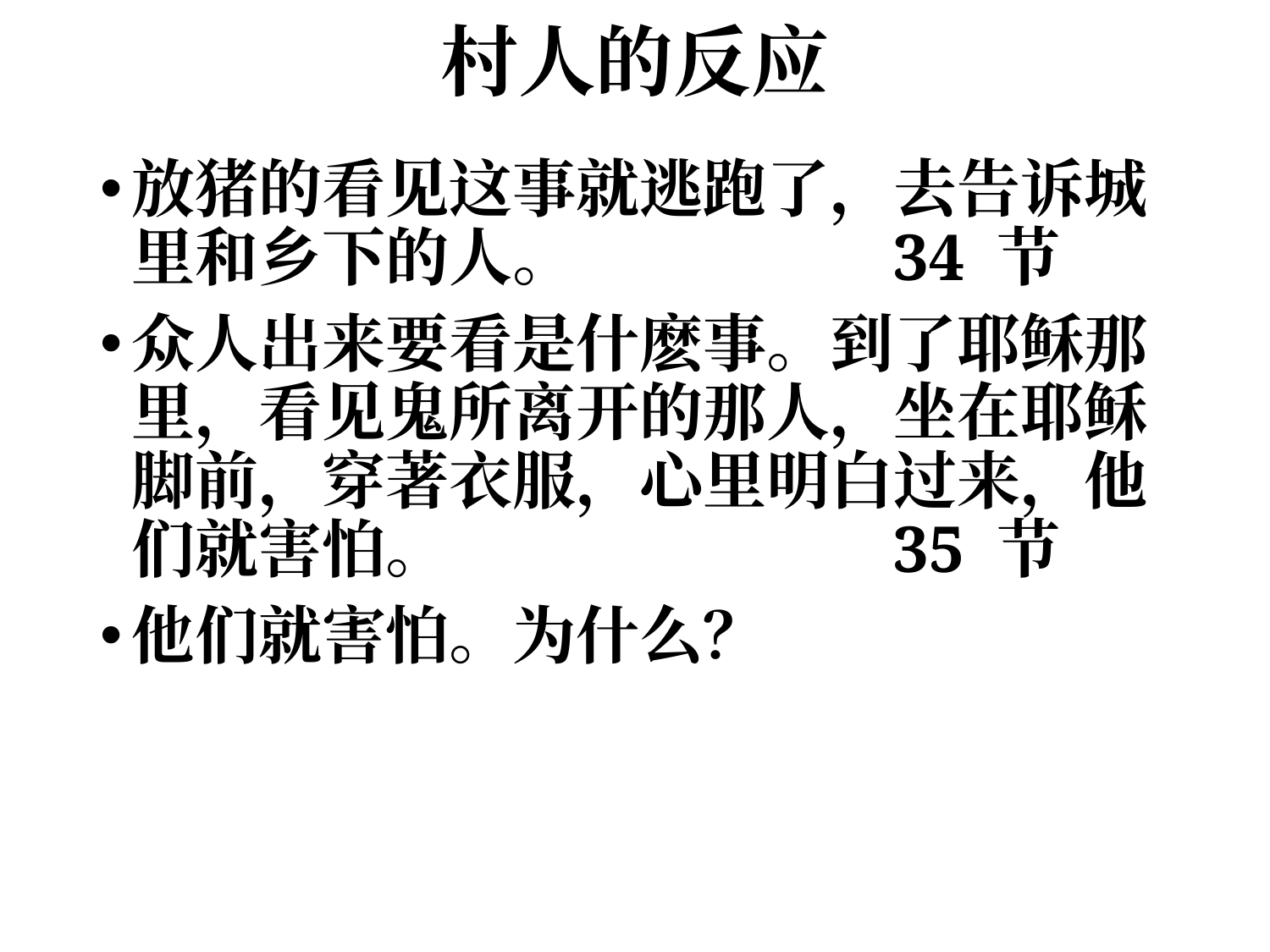

# 村人的反应
放猪的看见这事就逃跑了，去告诉城里和乡下的人。			34 节
众人出来要看是什麽事。到了耶稣那里，看见鬼所离开的那人，坐在耶稣脚前，穿著衣服，心里明白过来，他们就害怕。				35 节
他们就害怕。为什么？